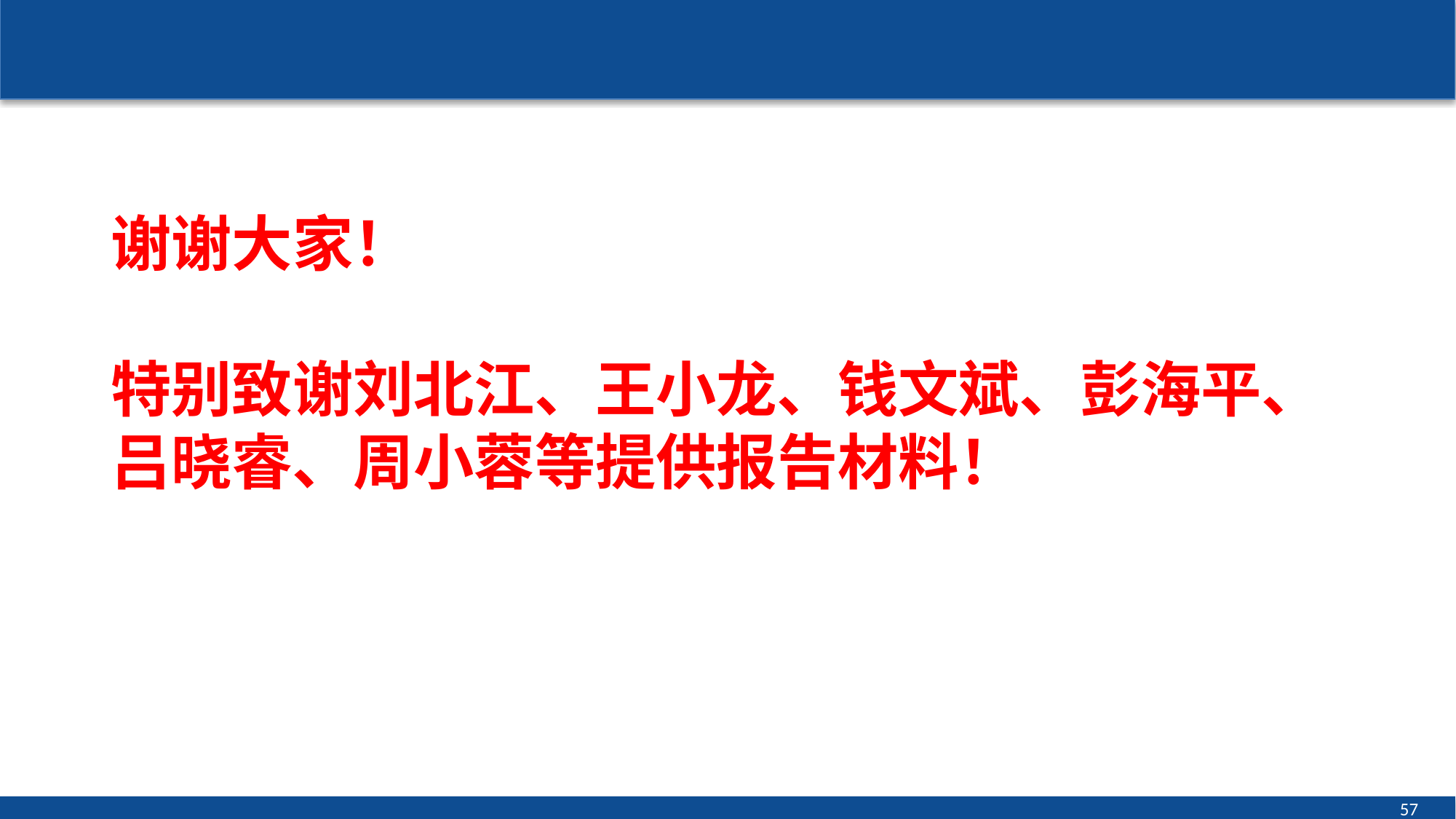

# 谢谢大家！ 特别致谢刘北江、王小龙、钱文斌、彭海平、吕晓睿、周小蓉等提供报告材料！